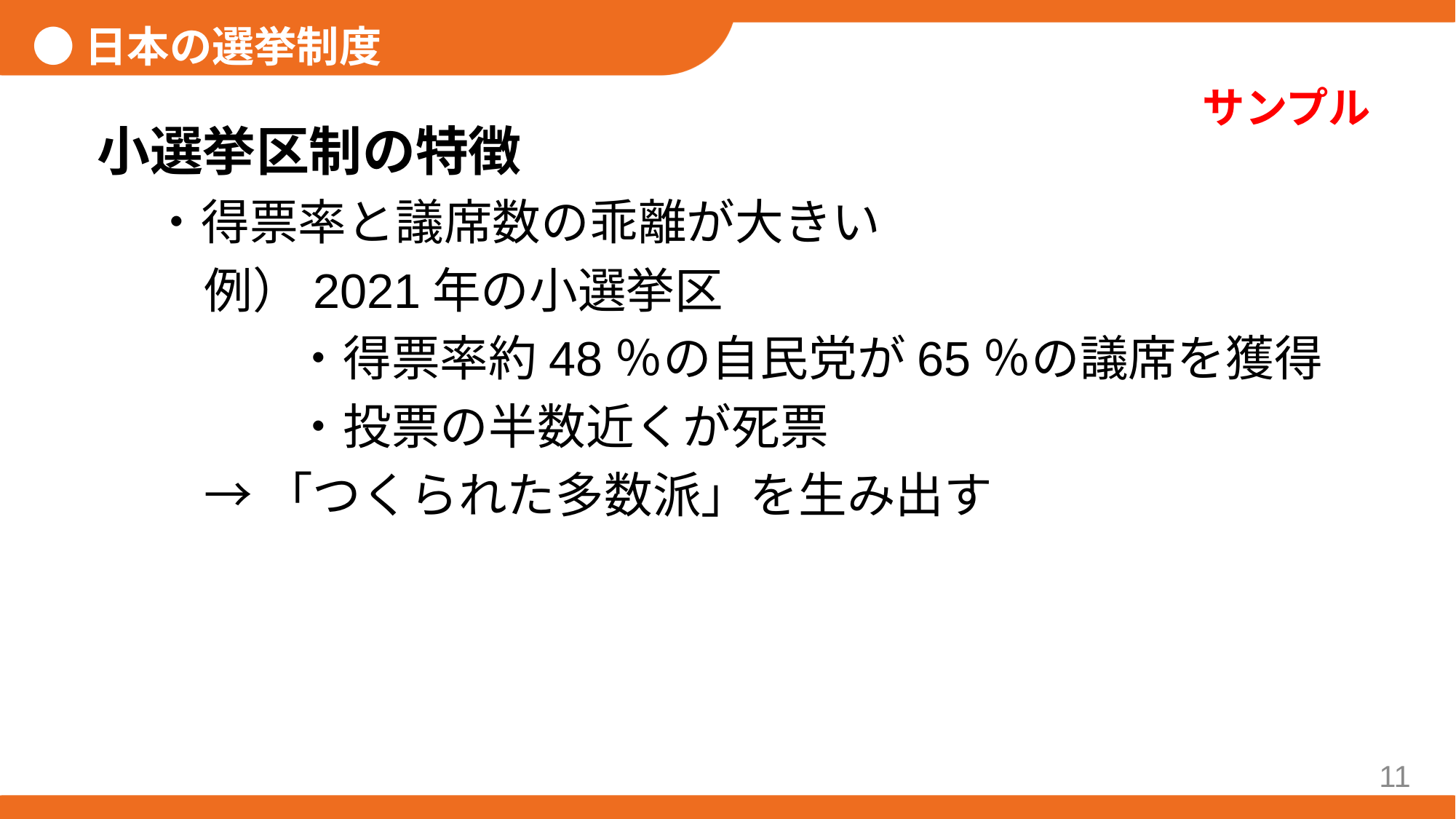

●日本の選挙制度
小選挙区制の特徴
・得票率と議席数の乖離が大きい
例）2021年の小選挙区
・得票率約48％の自民党が65％の議席を獲得
・投票の半数近くが死票
→「つくられた多数派」を生み出す